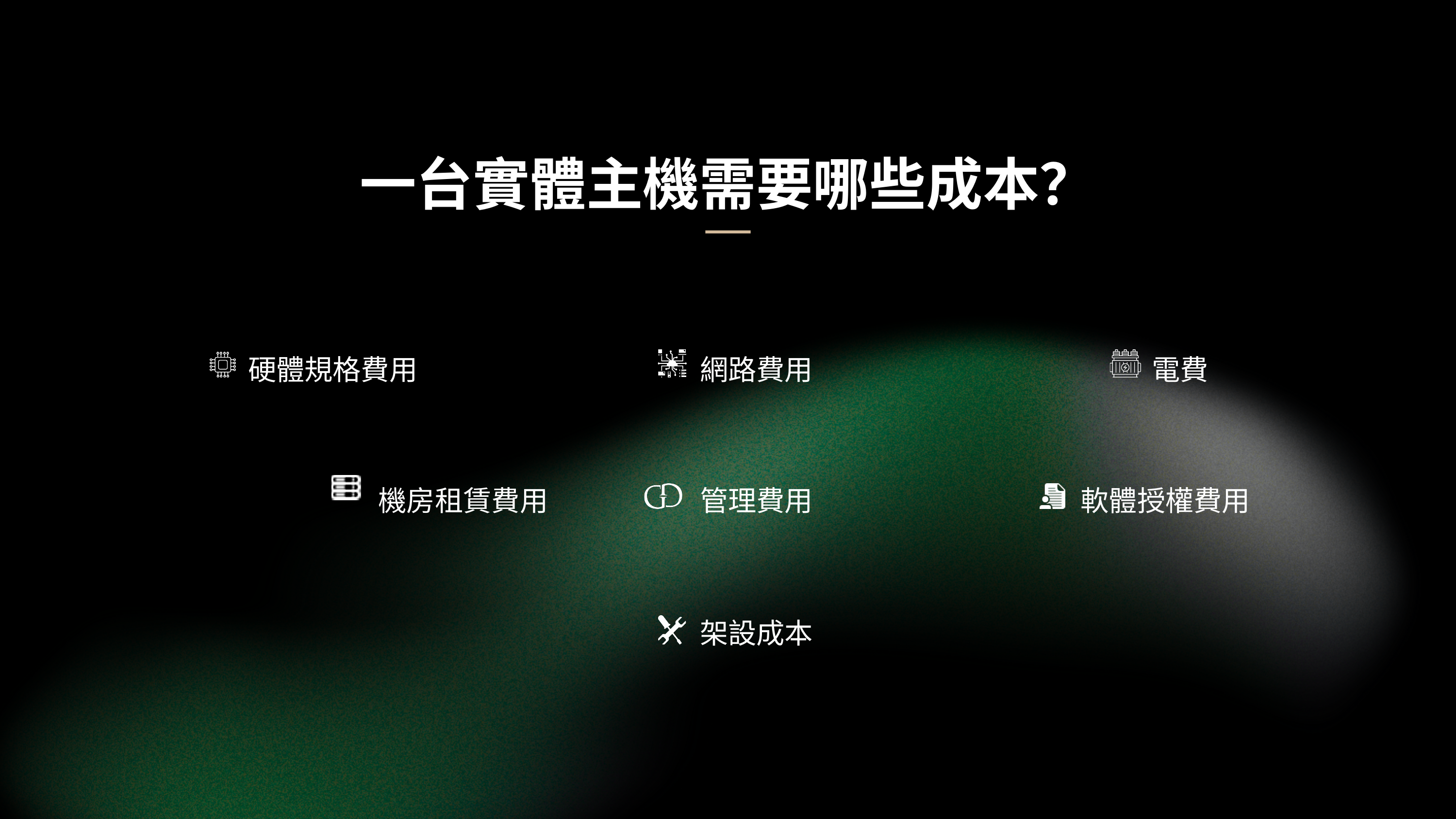

一台實體主機需要哪些成本？

硬體規格費用
網路費用
電費

機房租賃費用
管理費用
軟體授權費用

架設成本